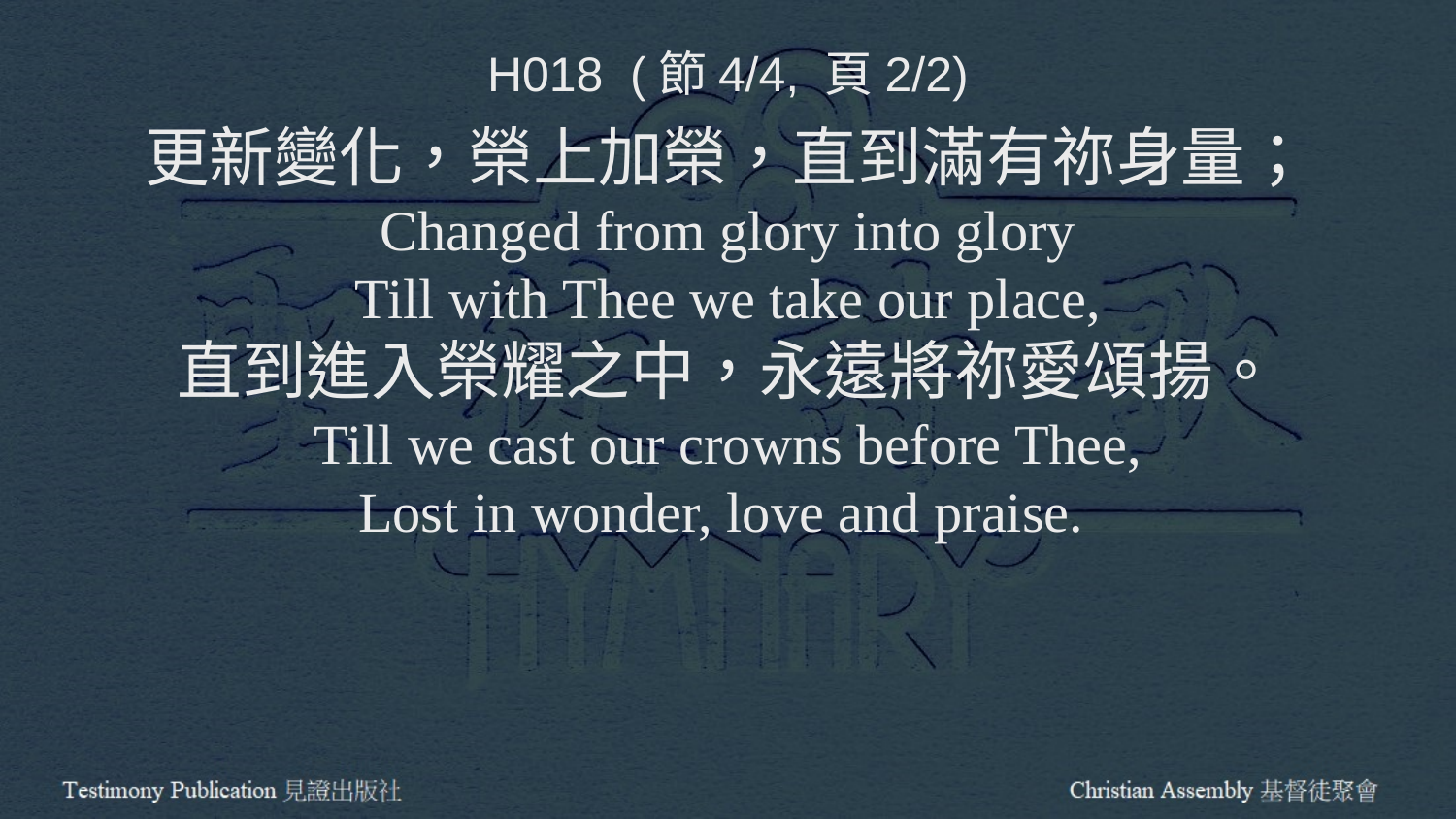

H018  (節4/4, 頁2/2)
更新變化，榮上加榮，直到滿有祢身量；
Changed from glory into glory
Till with Thee we take our place,
直到進入榮耀之中，永遠將祢愛頌揚。
Till we cast our crowns before Thee,
Lost in wonder, love and praise.